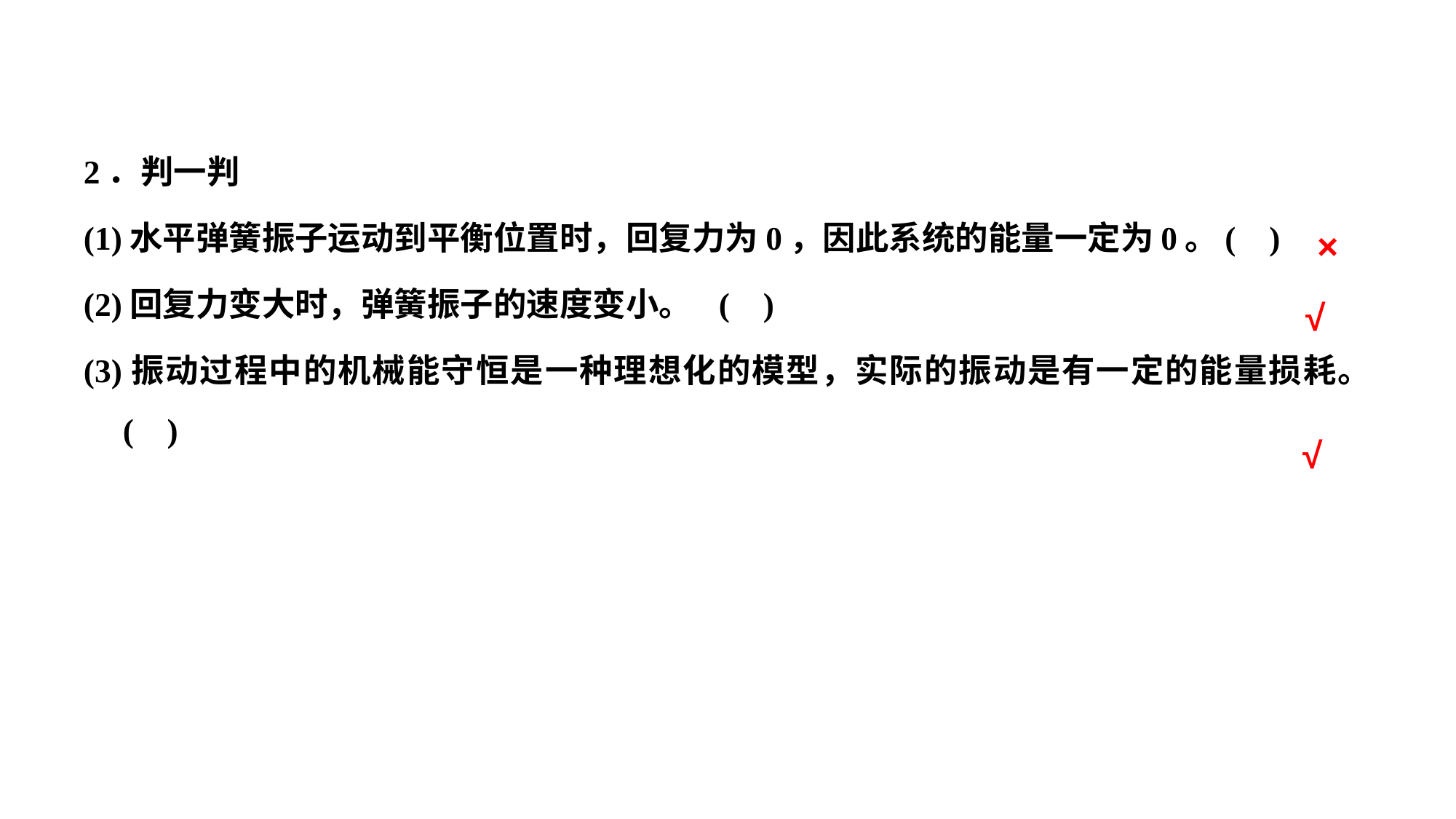

2．判一判
(1)水平弹簧振子运动到平衡位置时，回复力为0，因此系统的能量一定为0。(    )
(2)回复力变大时，弹簧振子的速度变小。					(    )
(3)振动过程中的机械能守恒是一种理想化的模型，实际的振动是有一定的能量损耗。										(    )
×
√
√